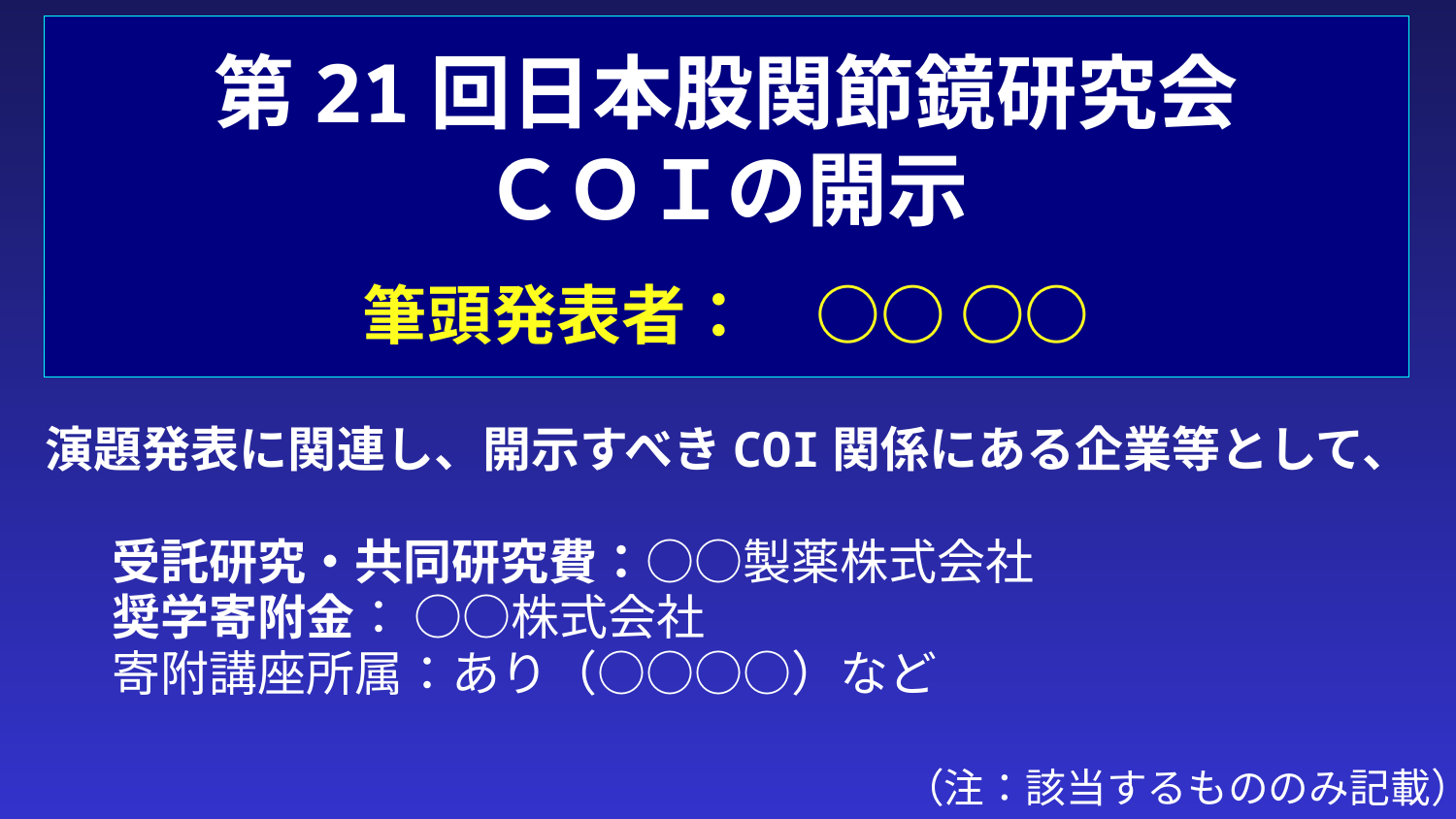

第21回日本股関節鏡研究会
ＣＯＩの開示
　
筆頭発表者：　○○ ○○
演題発表に関連し、開示すべきCOI関係にある企業等として、

　　受託研究・共同研究費：○○製薬株式会社
　　奨学寄附金： ○○株式会社
　　寄附講座所属：あり（○○○○）など

（注：該当するもののみ記載）